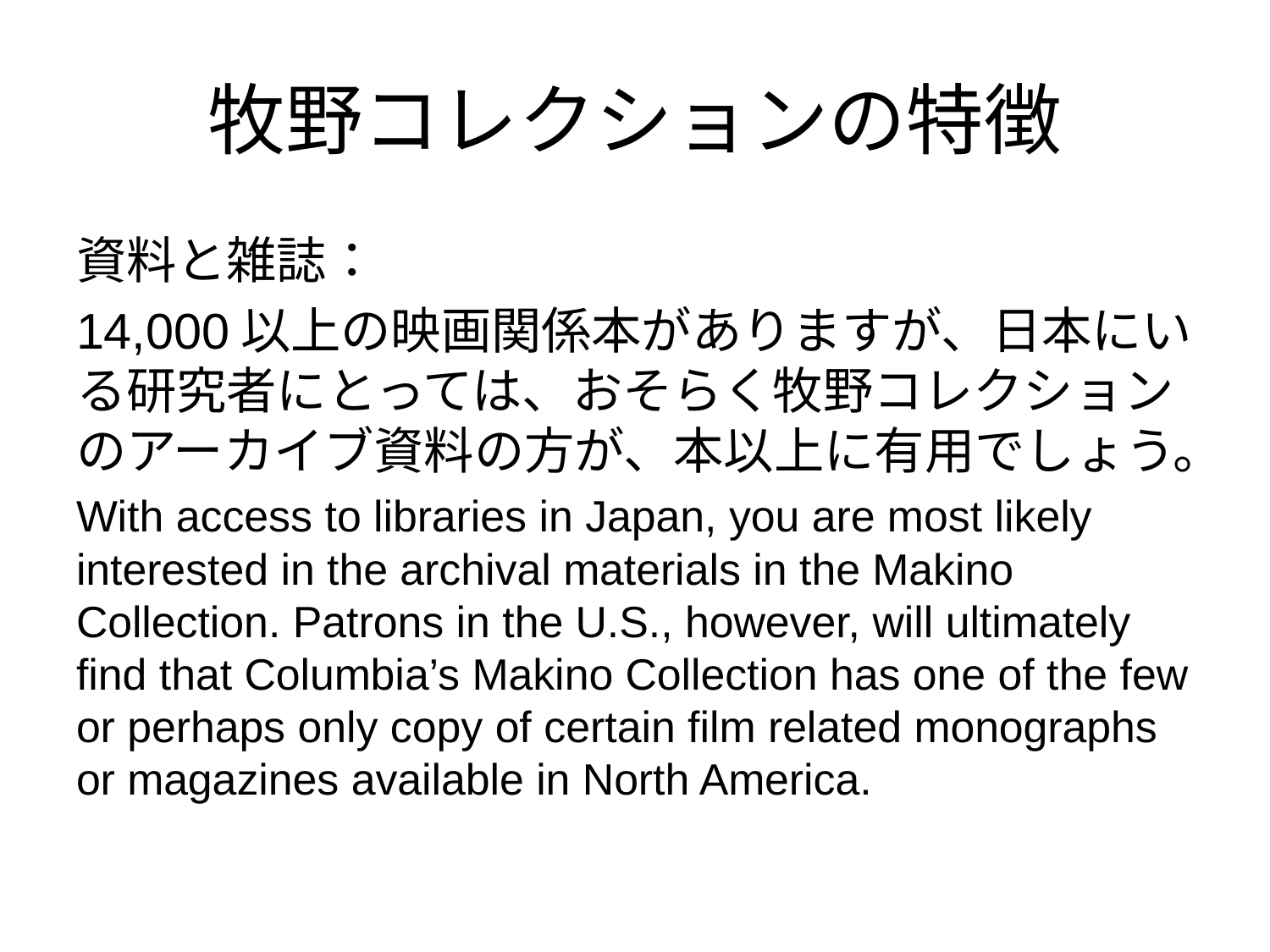

# 牧野コレクションの特徴
資料と雑誌：
14,000以上の映画関係本がありますが、日本にいる研究者にとっては、おそらく牧野コレクションのアーカイブ資料の方が、本以上に有用でしょう。
With access to libraries in Japan, you are most likely interested in the archival materials in the Makino Collection. Patrons in the U.S., however, will ultimately find that Columbia’s Makino Collection has one of the few or perhaps only copy of certain film related monographs or magazines available in North America.